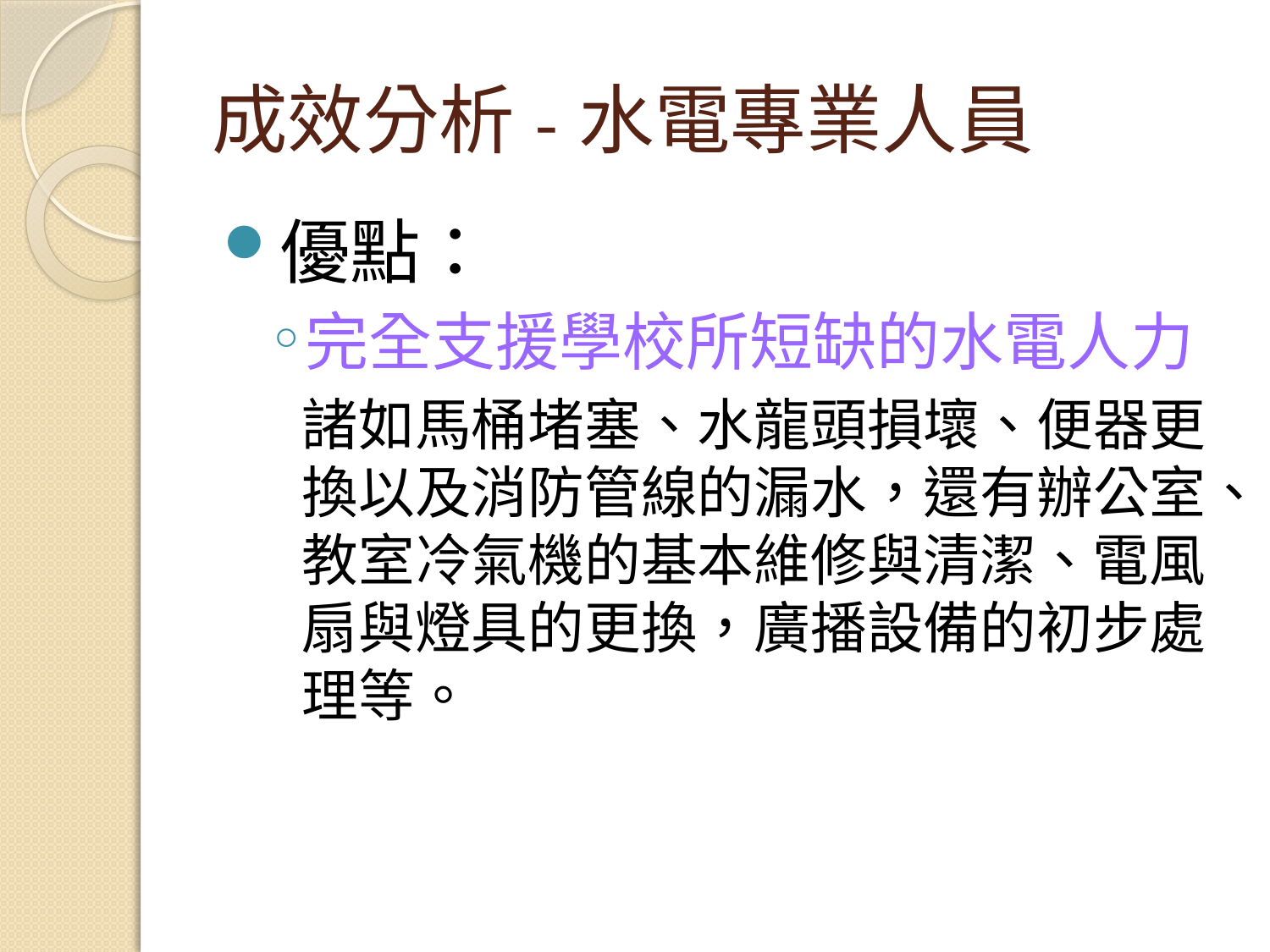

# 成效分析-水電專業人員
優點：
完全支援學校所短缺的水電人力
諸如馬桶堵塞、水龍頭損壞、便器更換以及消防管線的漏水，還有辦公室、教室冷氣機的基本維修與清潔、電風扇與燈具的更換，廣播設備的初步處理等。